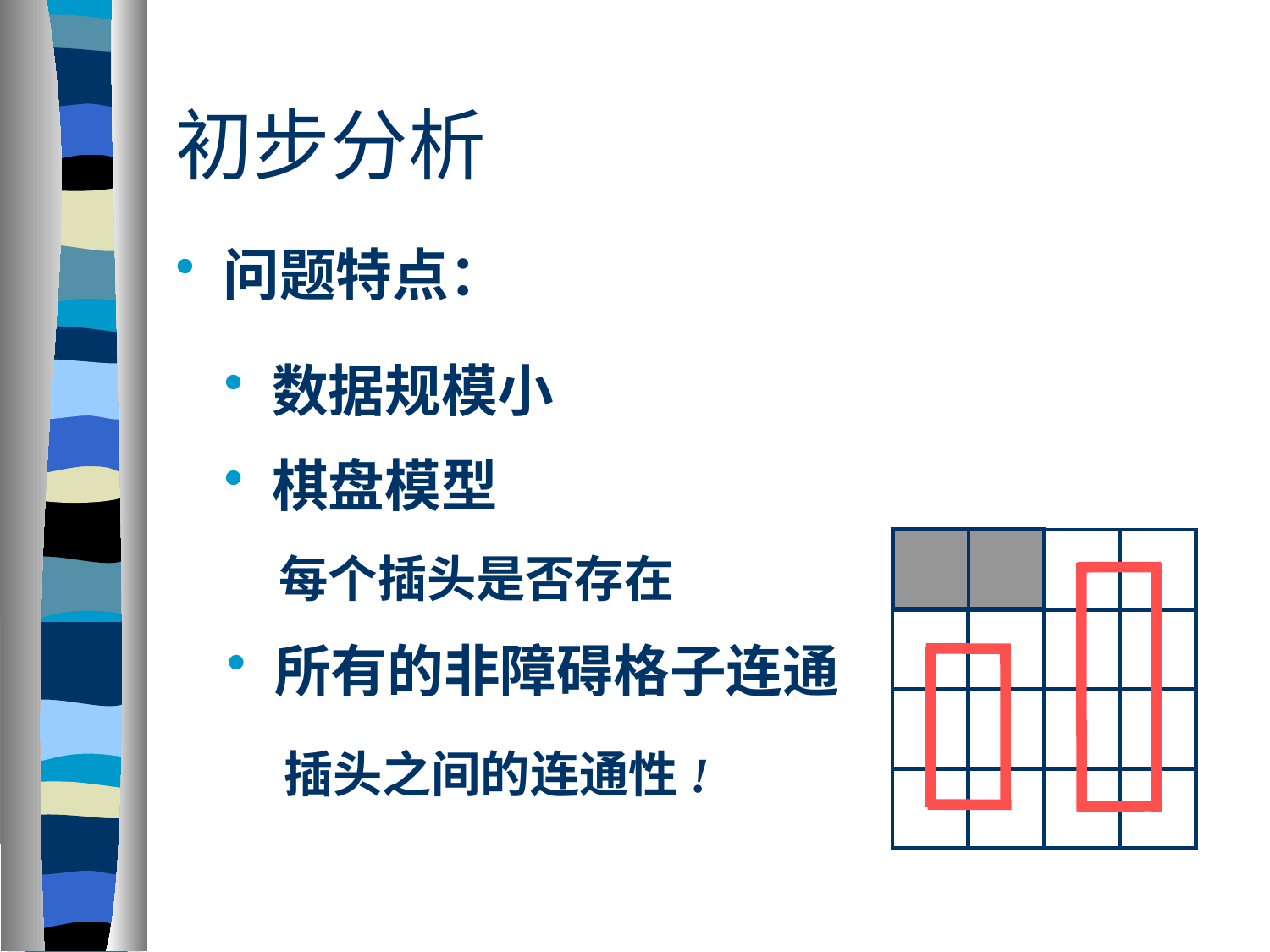

# 初步分析
问题特点：
数据规模小
棋盘模型

每个插头是否存在
所有的非障碍格子连通
插头之间的连通性!